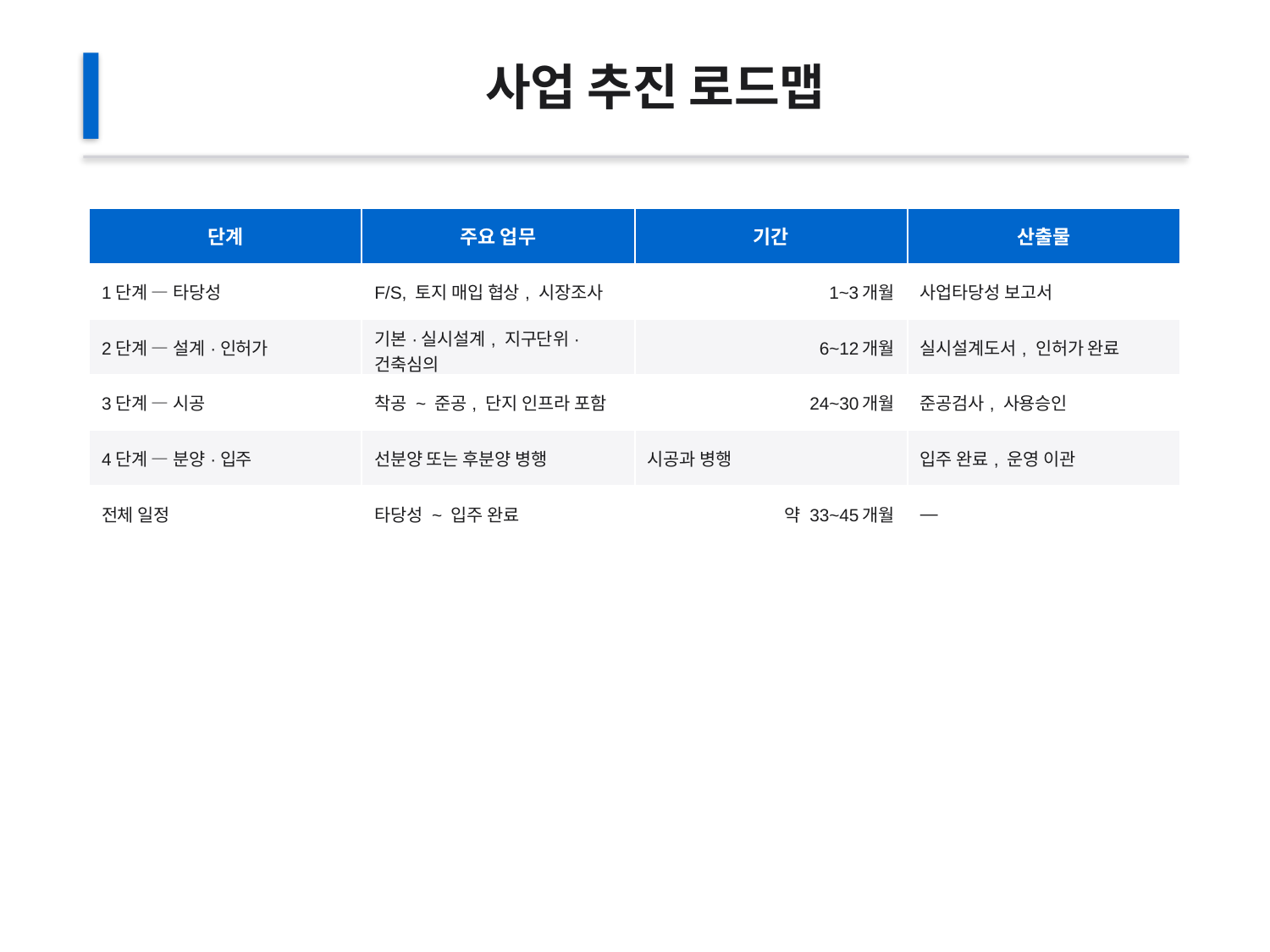

사업 추진 로드맵

| 단계 | 주요 업무 | 기간 | 산출물 |
| --- | --- | --- | --- |
| 1단계 — 타당성 | F/S, 토지 매입 협상, 시장조사 | 1~3개월 | 사업타당성 보고서 |
| 2단계 — 설계·인허가 | 기본·실시설계, 지구단위·건축심의 | 6~12개월 | 실시설계도서, 인허가 완료 |
| 3단계 — 시공 | 착공 ~ 준공, 단지 인프라 포함 | 24~30개월 | 준공검사, 사용승인 |
| 4단계 — 분양·입주 | 선분양 또는 후분양 병행 | 시공과 병행 | 입주 완료, 운영 이관 |
| 전체 일정 | 타당성 ~ 입주 완료 | 약 33~45개월 | — |